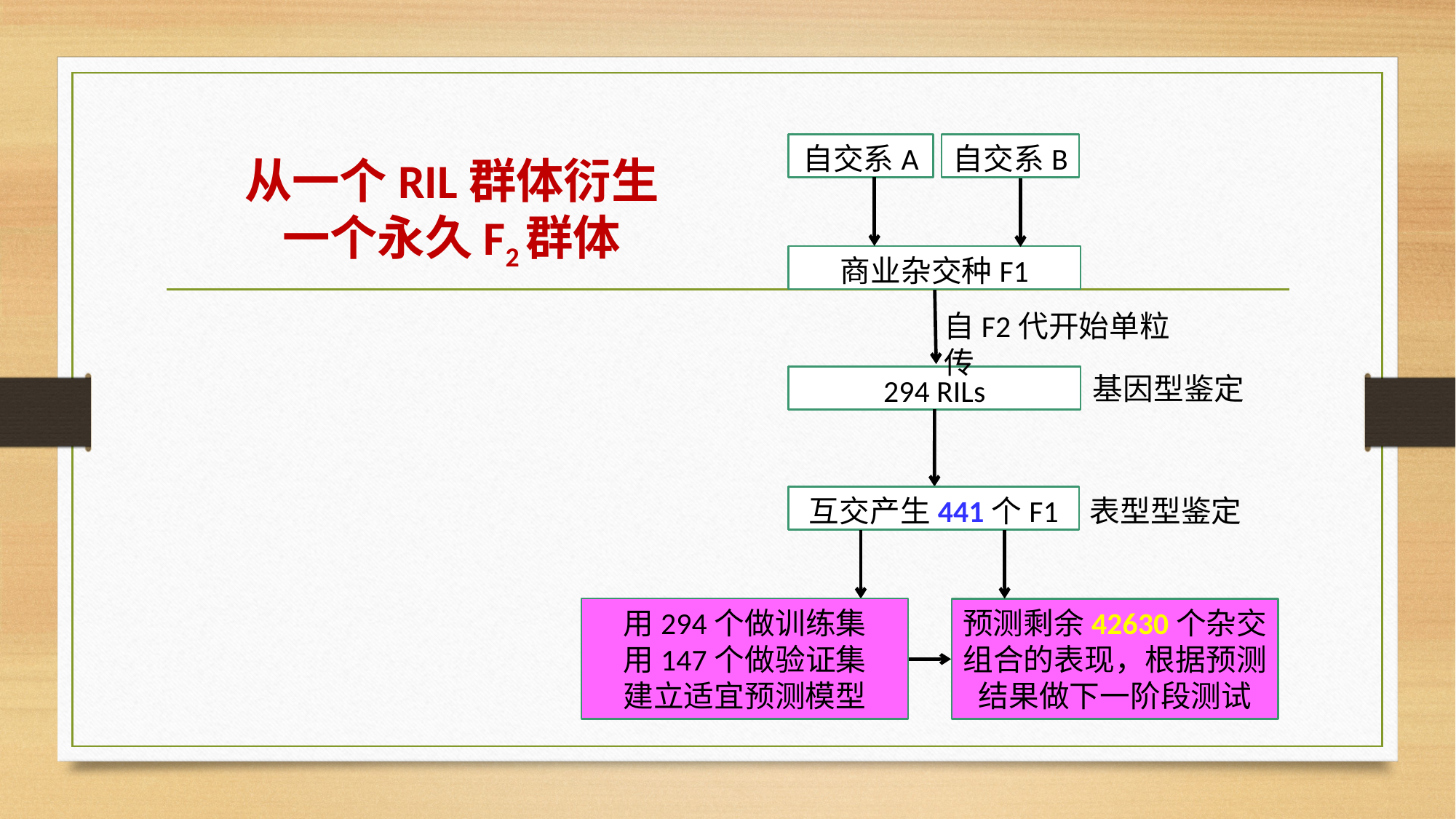

自交系B
自交系A
商业杂交种F1
自F2代开始单粒传
基因型鉴定
294 RILs
互交产生441个F1
表型型鉴定
用294个做训练集
用147个做验证集
建立适宜预测模型
预测剩余42630个杂交组合的表现，根据预测结果做下一阶段测试
# 从一个RIL群体衍生一个永久F2群体